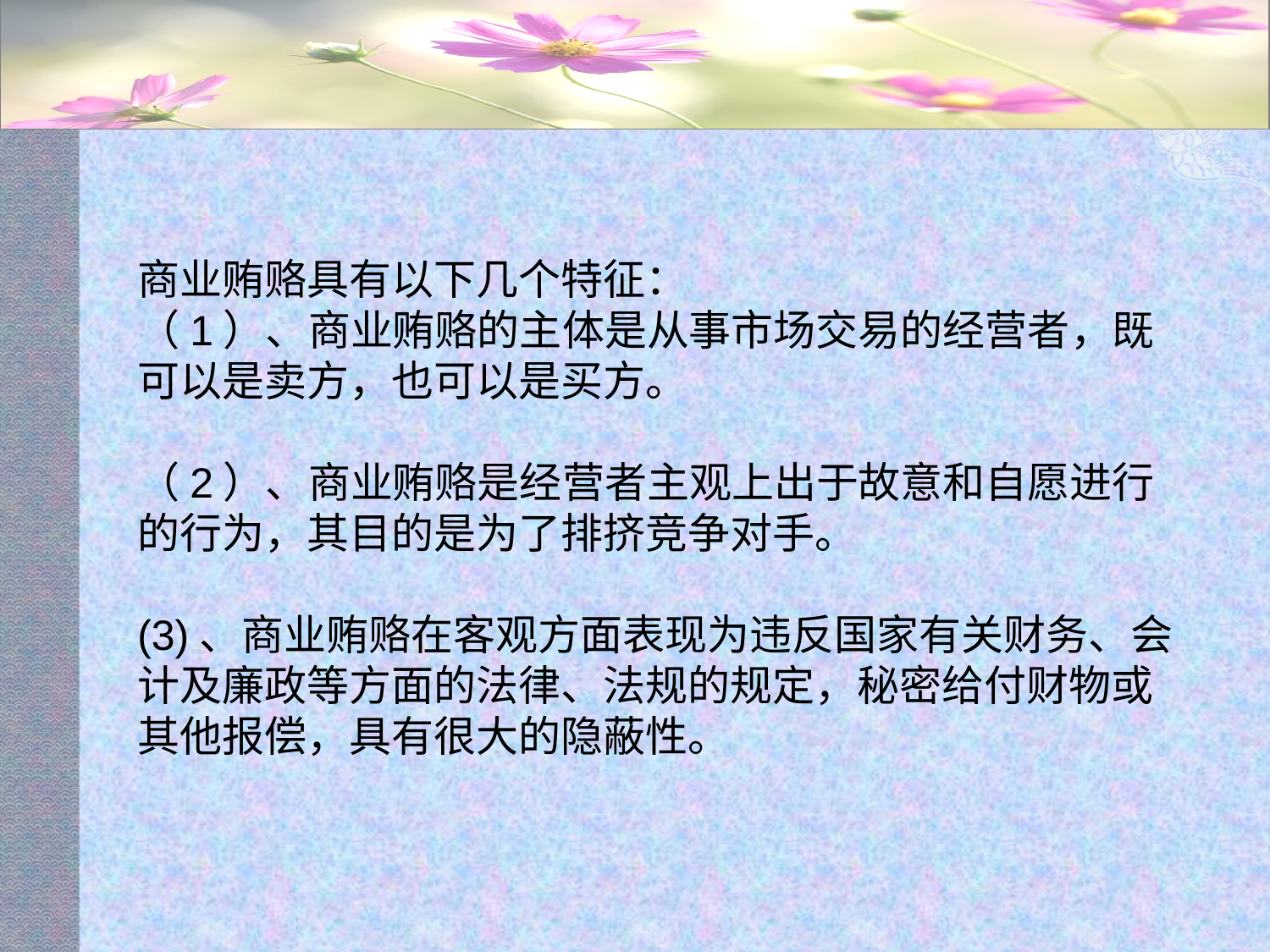

#
商业贿赂具有以下几个特征：
（1）、商业贿赂的主体是从事市场交易的经营者，既可以是卖方，也可以是买方。

（2）、商业贿赂是经营者主观上出于故意和自愿进行的行为，其目的是为了排挤竞争对手。

(3)、商业贿赂在客观方面表现为违反国家有关财务、会计及廉政等方面的法律、法规的规定，秘密给付财物或其他报偿，具有很大的隐蔽性。